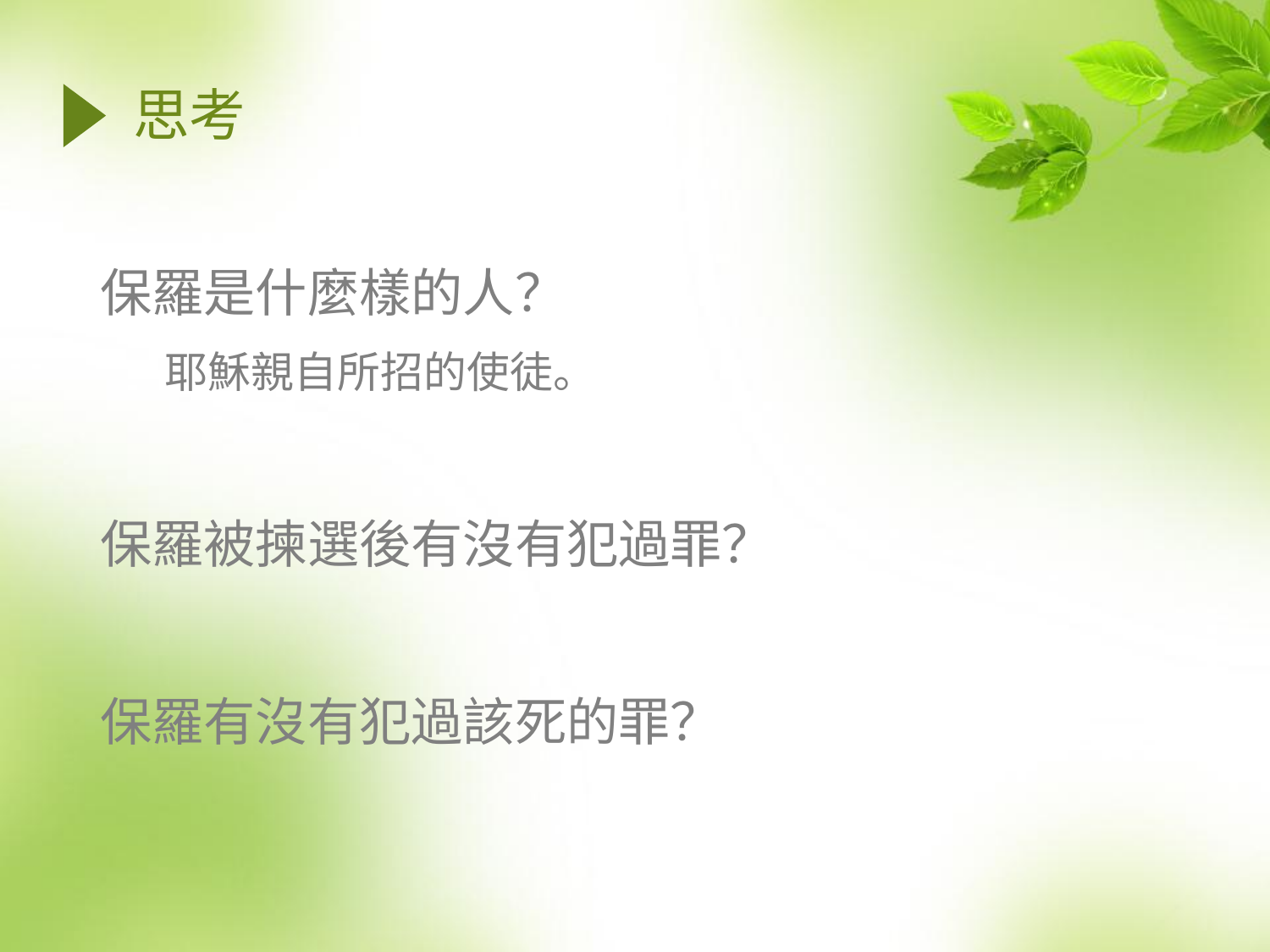

# 思考
保羅是什麼樣的人？
耶穌親自所招的使徒。

保羅被揀選後有沒有犯過罪？

保羅有沒有犯過該死的罪？